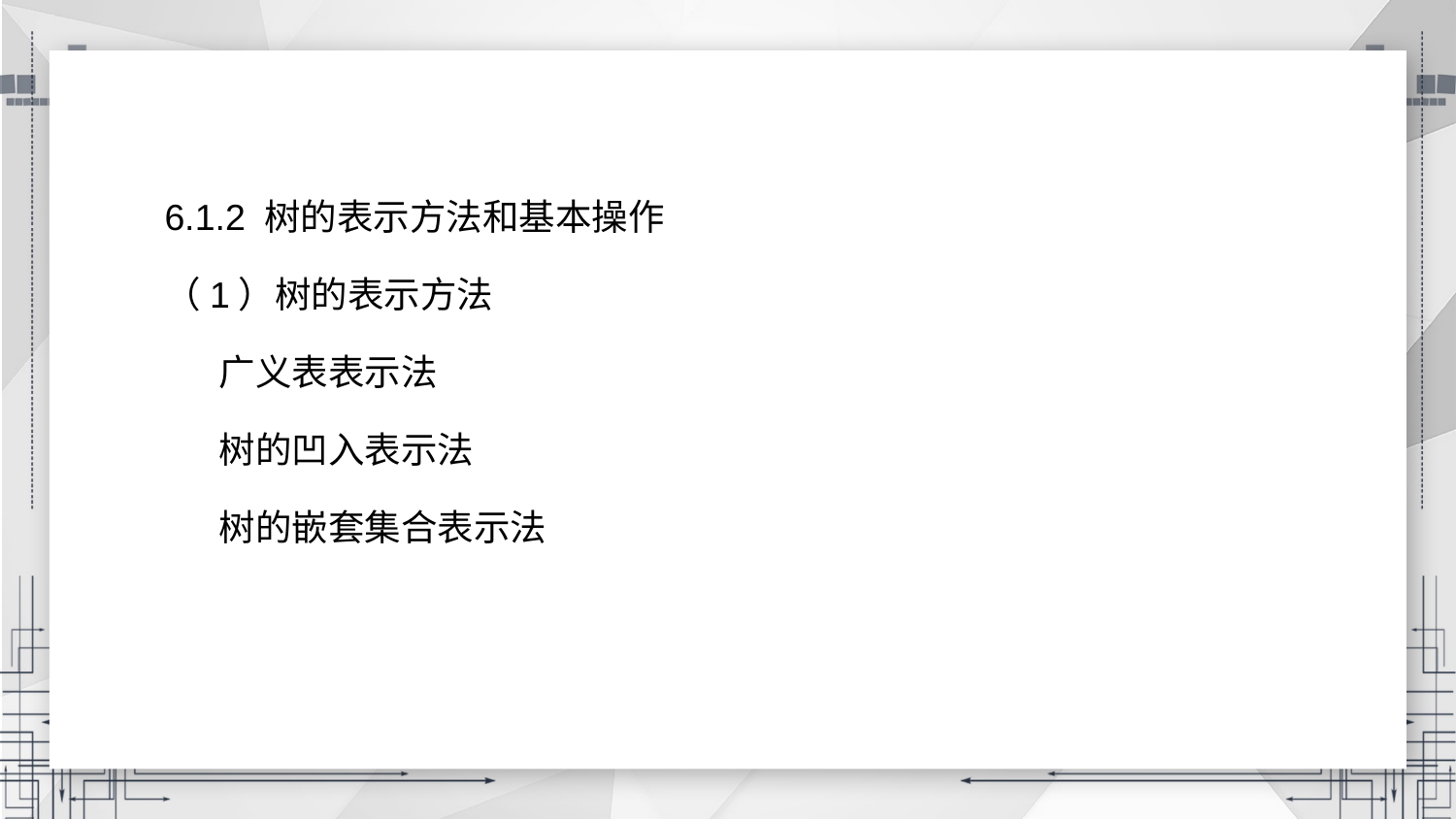

6.1.2 树的表示方法和基本操作
（1）树的表示方法
广义表表示法
树的凹入表示法
树的嵌套集合表示法